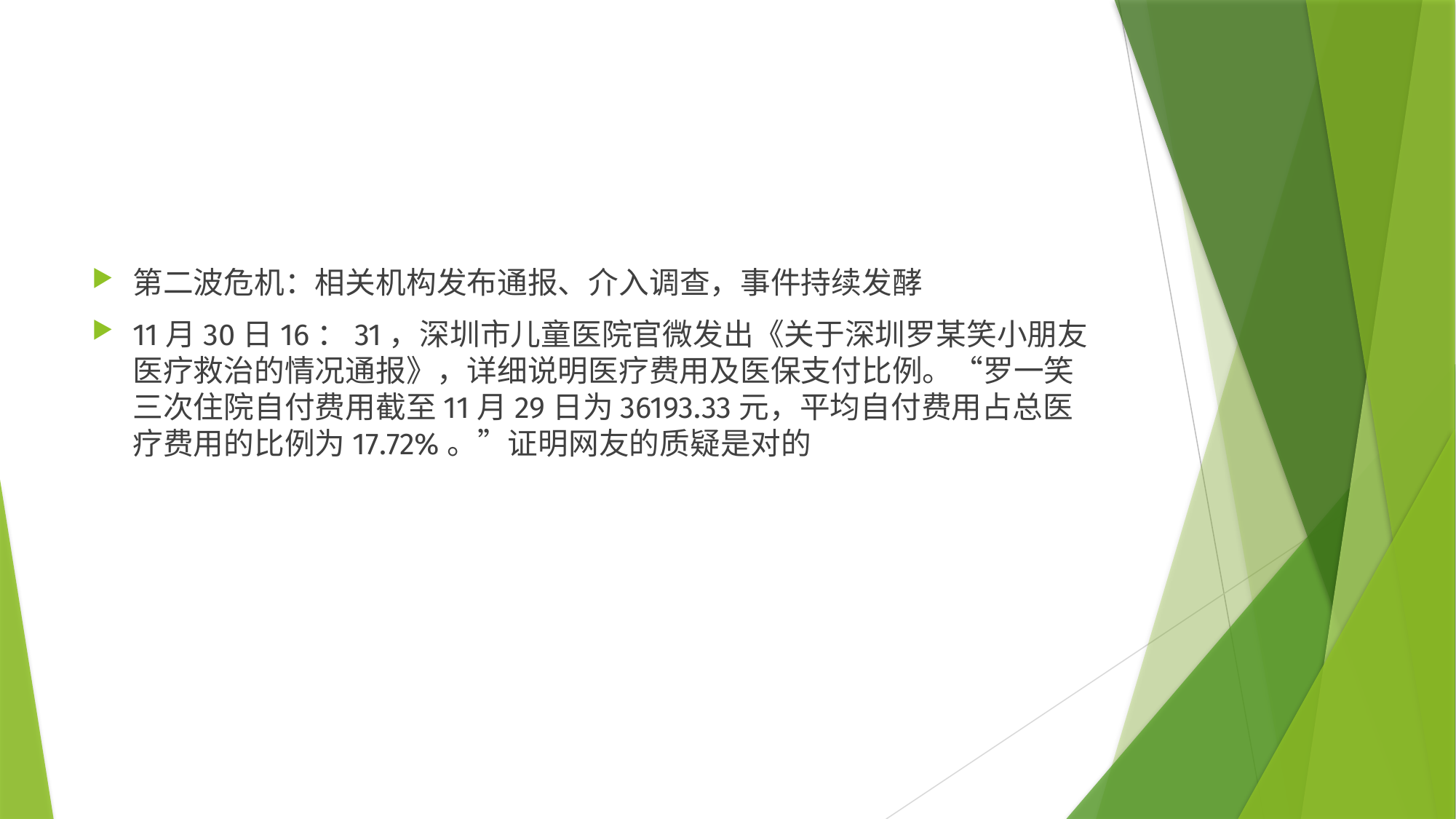

第二波危机：相关机构发布通报、介入调查，事件持续发酵
11月30日16：31，深圳市儿童医院官微发出《关于深圳罗某笑小朋友医疗救治的情况通报》，详细说明医疗费用及医保支付比例。“罗一笑三次住院自付费用截至11月29日为36193.33元，平均自付费用占总医疗费用的比例为17.72%。”证明网友的质疑是对的